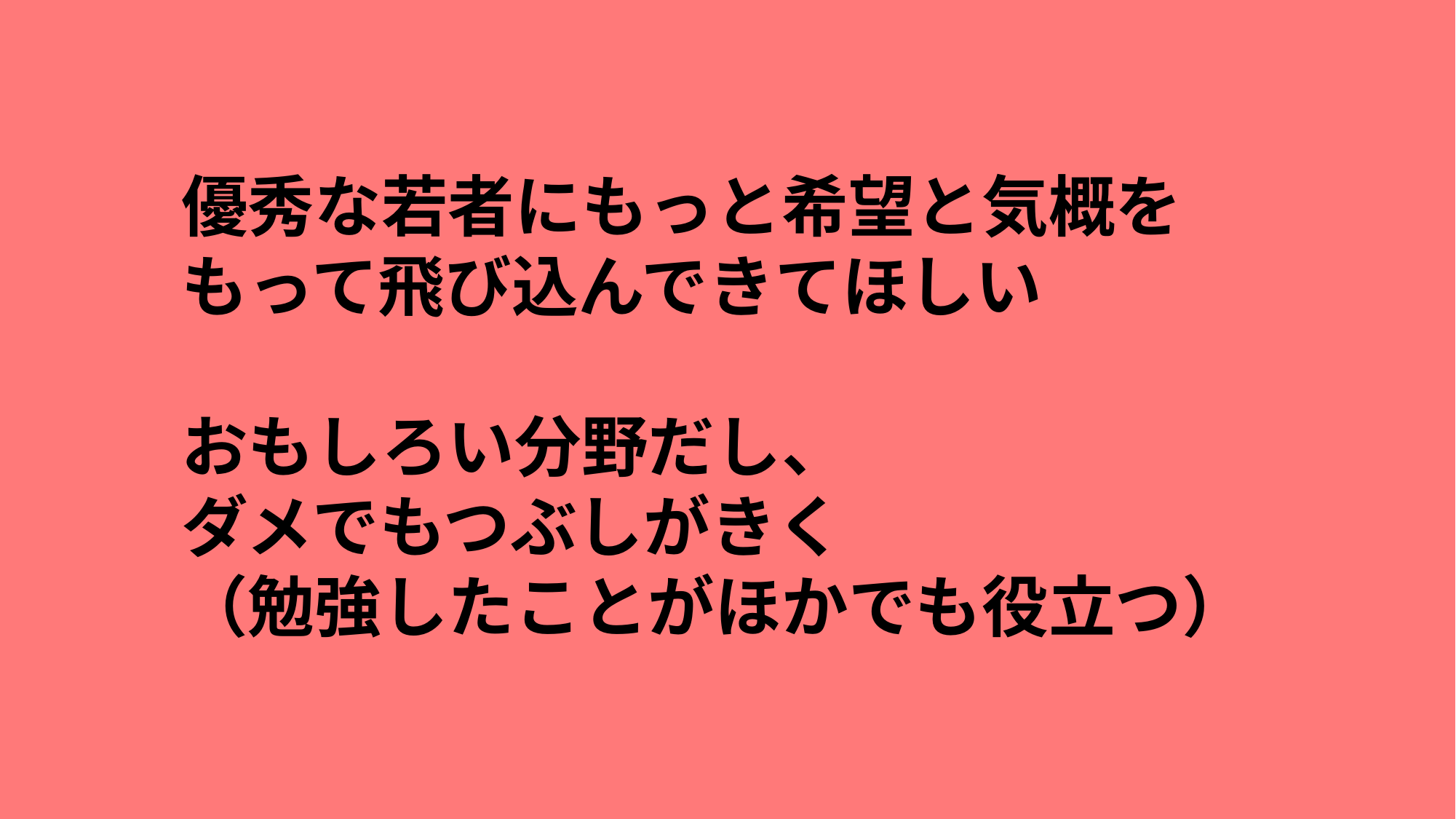

優秀な若者にもっと希望と気概をもって飛び込んできてほしい

おもしろい分野だし、
ダメでもつぶしがきく
（勉強したことがほかでも役立つ）